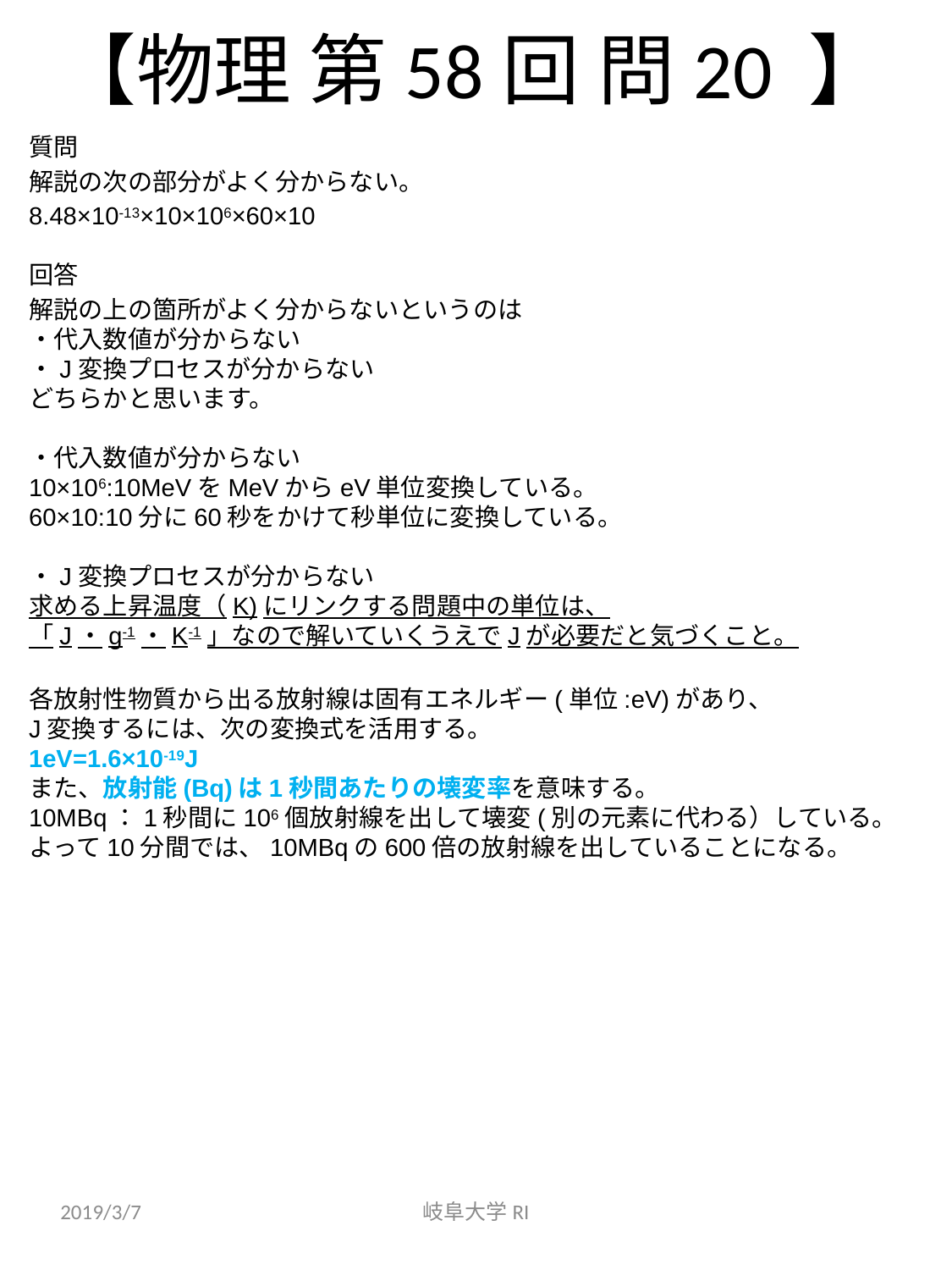

# 【物理 第58回 問20 】
質問
解説の次の部分がよく分からない。
8.48×10-13×10×106×60×10
回答
解説の上の箇所がよく分からないというのは
・代入数値が分からない
・J変換プロセスが分からない
どちらかと思います。
・代入数値が分からない
10×106:10MeVをMeVからeV単位変換している。
60×10:10分に60秒をかけて秒単位に変換している。
・J変換プロセスが分からない
求める上昇温度（K)にリンクする問題中の単位は、
「J・g-1・K-1」なので解いていくうえでJが必要だと気づくこと。
各放射性物質から出る放射線は固有エネルギー(単位:eV)があり、
J変換するには、次の変換式を活用する。
1eV=1.6×10-19J
また、放射能(Bq)は1秒間あたりの壊変率を意味する。
10MBq：1秒間に106個放射線を出して壊変(別の元素に代わる）している。
よって10分間では、10MBqの600倍の放射線を出していることになる。
2019/3/7
岐阜大学RI